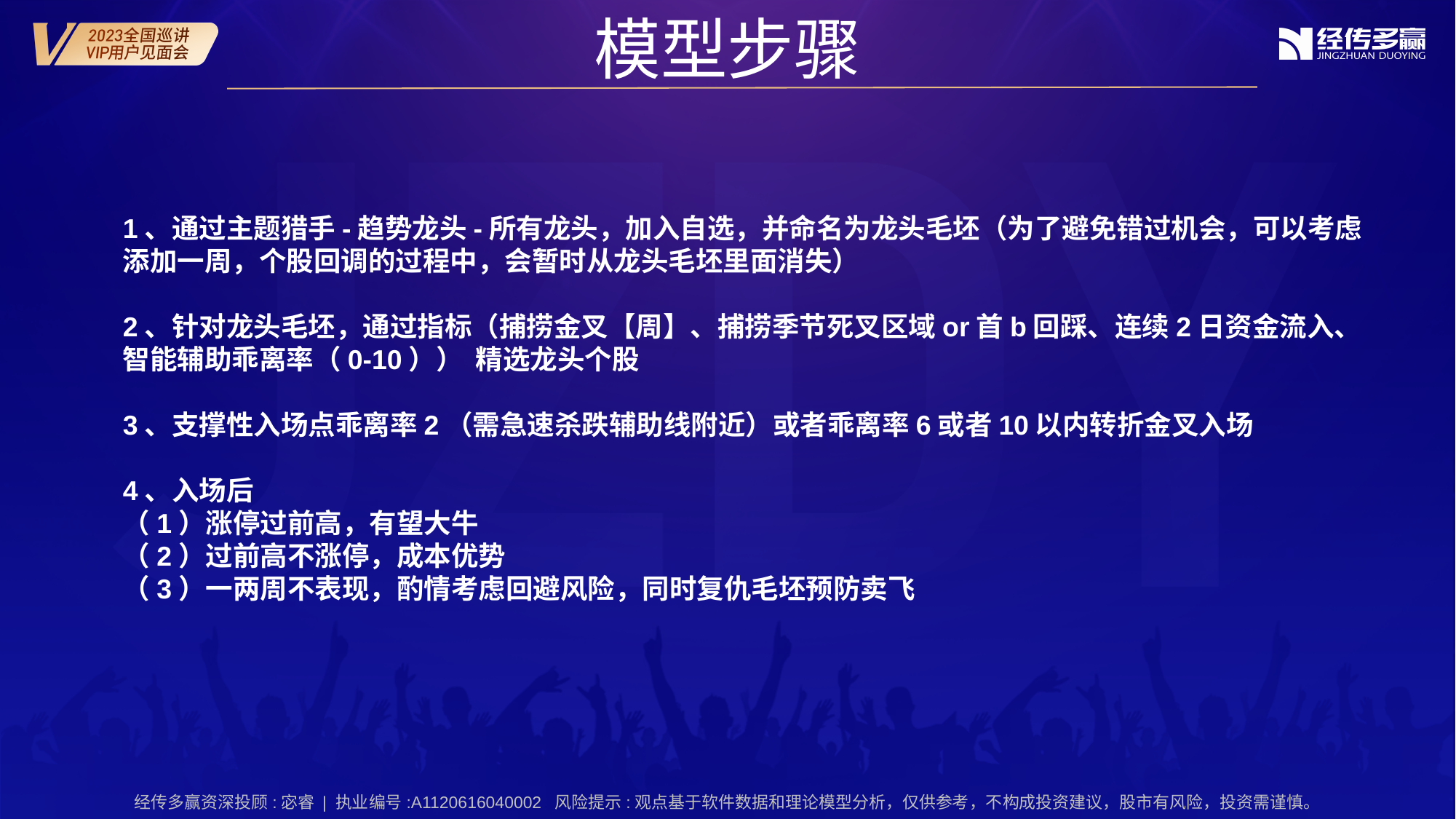

模型步骤
1、通过主题猎手-趋势龙头-所有龙头，加入自选，并命名为龙头毛坯（为了避免错过机会，可以考虑添加一周，个股回调的过程中，会暂时从龙头毛坯里面消失）

2、针对龙头毛坯，通过指标（捕捞金叉【周】、捕捞季节死叉区域or首b回踩、连续2日资金流入、智能辅助乖离率（0-10））  精选龙头个股

3、支撑性入场点乖离率2（需急速杀跌辅助线附近）或者乖离率6或者10以内转折金叉入场

4、入场后
（1）涨停过前高，有望大牛
（2）过前高不涨停，成本优势
（3）一两周不表现，酌情考虑回避风险，同时复仇毛坯预防卖飞